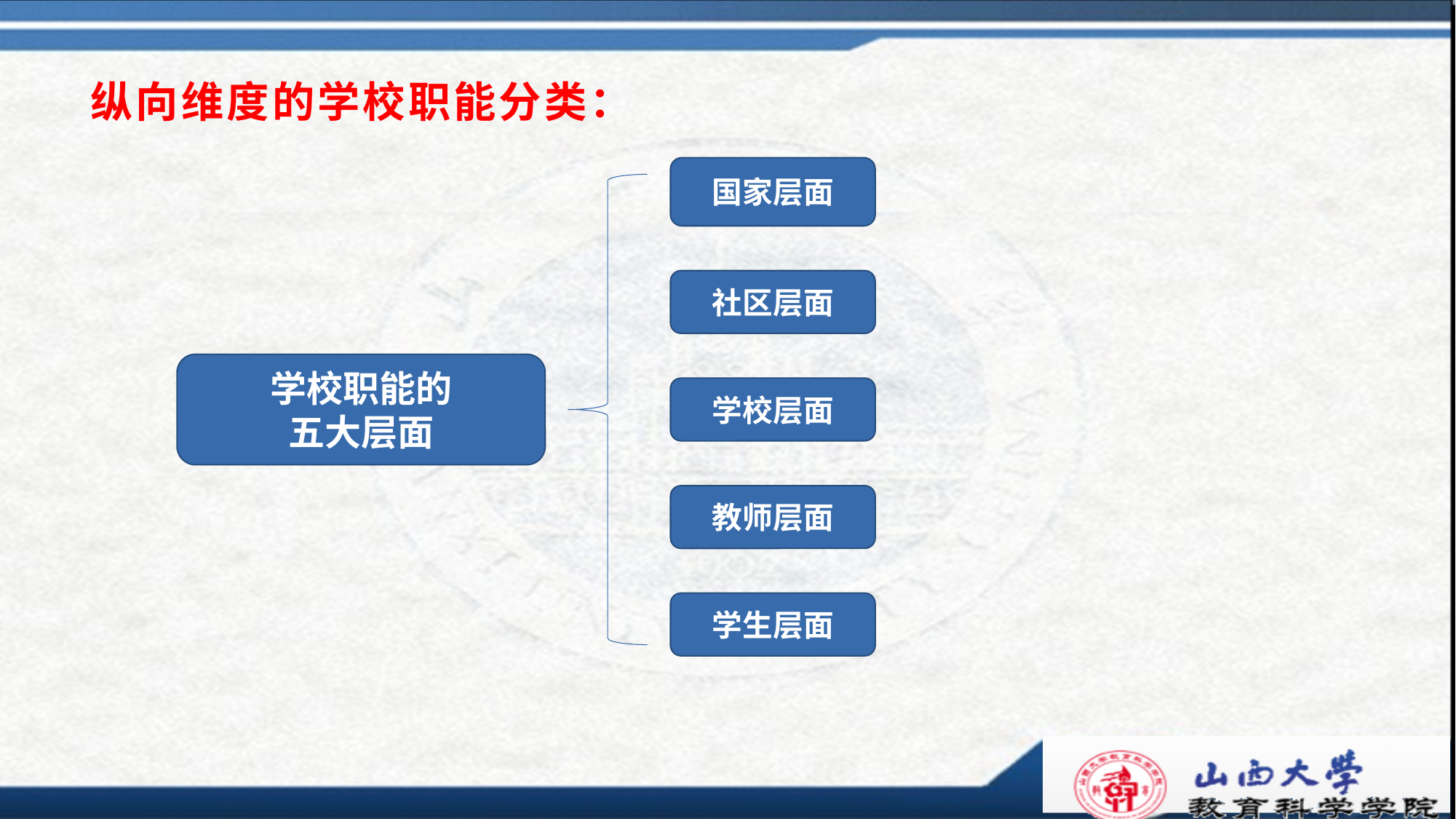

纵向维度的学校职能分类：
国家层面

社区层面
学校职能的
五大层面
学校层面
教师层面
学生层面